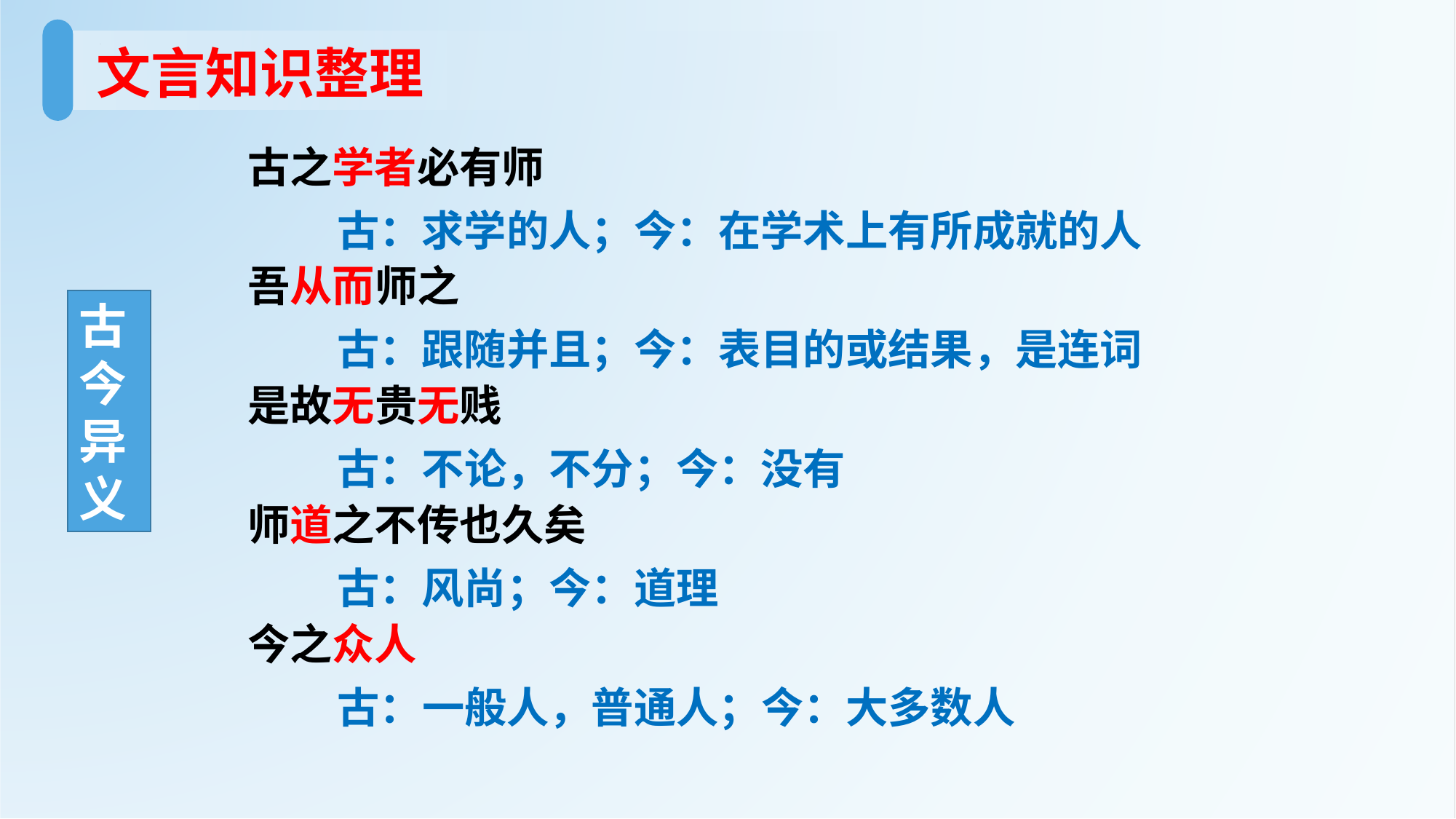

文言知识整理
古之学者必有师
古：求学的人；今：在学术上有所成就的人
吾从而师之
古 今 异 义
古：跟随并且；今：表目的或结果，是连词
是故无贵无贱
古：不论，不分；今：没有
师道之不传也久矣
古：风尚；今：道理
今之众人
古：一般人，普通人；今：大多数人